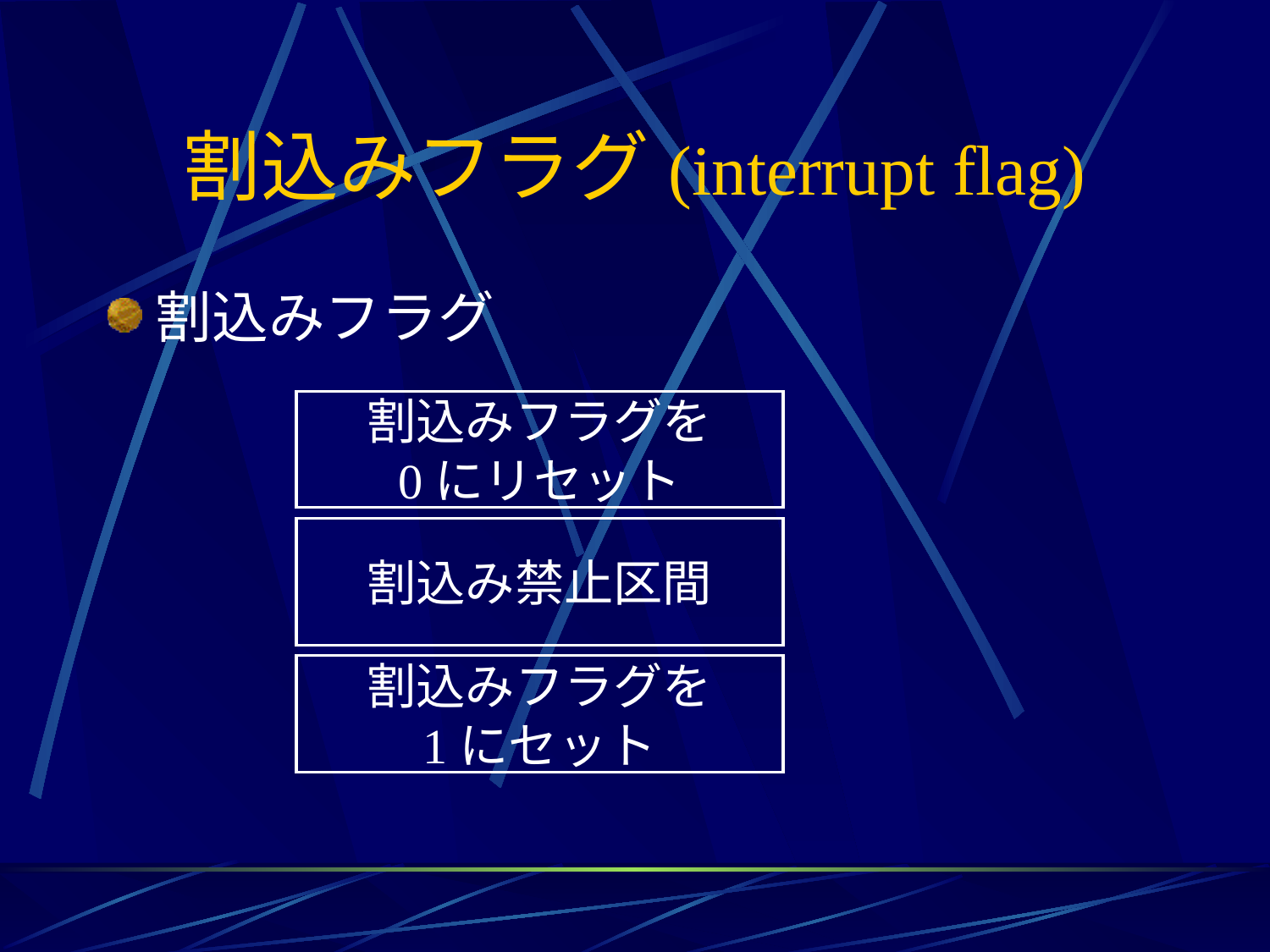

# 割込みフラグ(interrupt flag)
割込みフラグ
割込みフラグを
0にリセット
割込み禁止区間
割込みフラグを
1にセット